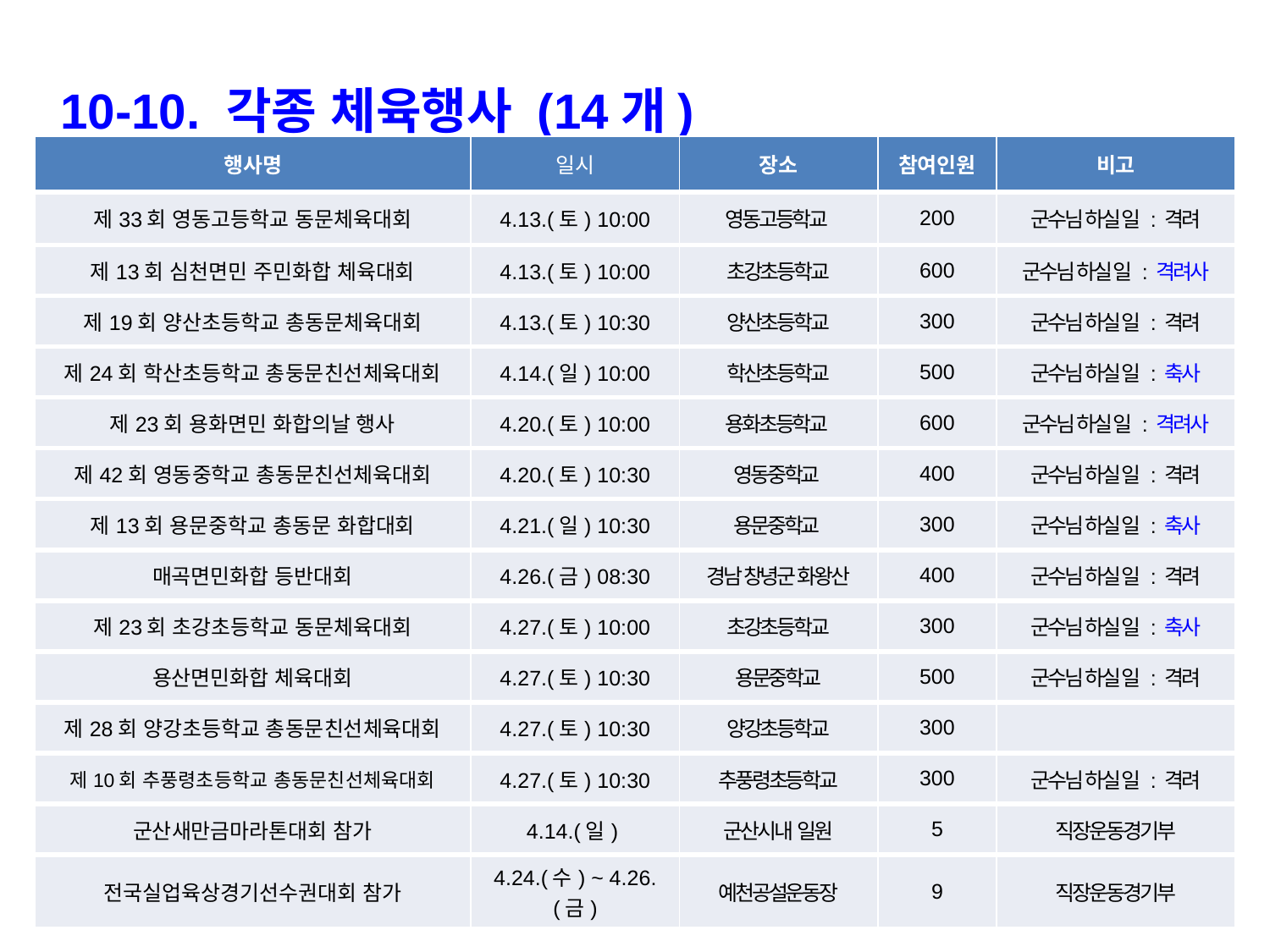

10-10. 각종 체육행사 (14개)

| 행사명 | 일시 | 장소 | 참여인원 | 비고 |
| --- | --- | --- | --- | --- |
| 제33회 영동고등학교 동문체육대회 | 4.13.(토) 10:00 | 영동고등학교 | 200 | 군수님 하실 일 : 격려 |
| 제13회 심천면민 주민화합 체육대회 | 4.13.(토) 10:00 | 초강초등학교 | 600 | 군수님 하실 일 : 격려사 |
| 제19회 양산초등학교 총동문체육대회 | 4.13.(토) 10:30 | 양산초등학교 | 300 | 군수님 하실 일 : 격려 |
| 제24회 학산초등학교 총둥문친선체육대회 | 4.14.(일) 10:00 | 학산초등학교 | 500 | 군수님 하실 일 : 축사 |
| 제23회 용화면민 화합의날 행사 | 4.20.(토) 10:00 | 용화초등학교 | 600 | 군수님 하실 일 : 격려사 |
| 제42회 영동중학교 총동문친선체육대회 | 4.20.(토) 10:30 | 영동중학교 | 400 | 군수님 하실 일 : 격려 |
| 제13회 용문중학교 총동문 화합대회 | 4.21.(일) 10:30 | 용문중학교 | 300 | 군수님 하실 일 : 축사 |
| 매곡면민화합 등반대회 | 4.26.(금) 08:30 | 경남 창녕군 화왕산 | 400 | 군수님 하실 일 : 격려 |
| 제23회 초강초등학교 동문체육대회 | 4.27.(토) 10:00 | 초강초등학교 | 300 | 군수님 하실 일 : 축사 |
| 용산면민화합 체육대회 | 4.27.(토) 10:30 | 용문중학교 | 500 | 군수님 하실 일 : 격려 |
| 제28회 양강초등학교 총동문친선체육대회 | 4.27.(토) 10:30 | 양강초등학교 | 300 |  |
| 제10회 추풍령초등학교 총동문친선체육대회 | 4.27.(토) 10:30 | 추풍령초등학교 | 300 | 군수님 하실 일 : 격려 |
| 군산새만금마라톤대회 참가 | 4.14.(일) | 군산시내 일원 | 5 | 직장운동경기부 |
| 전국실업육상경기선수권대회 참가 | 4.24.(수) ~ 4.26.(금) | 예천공설운동장 | 9 | 직장운동경기부 |